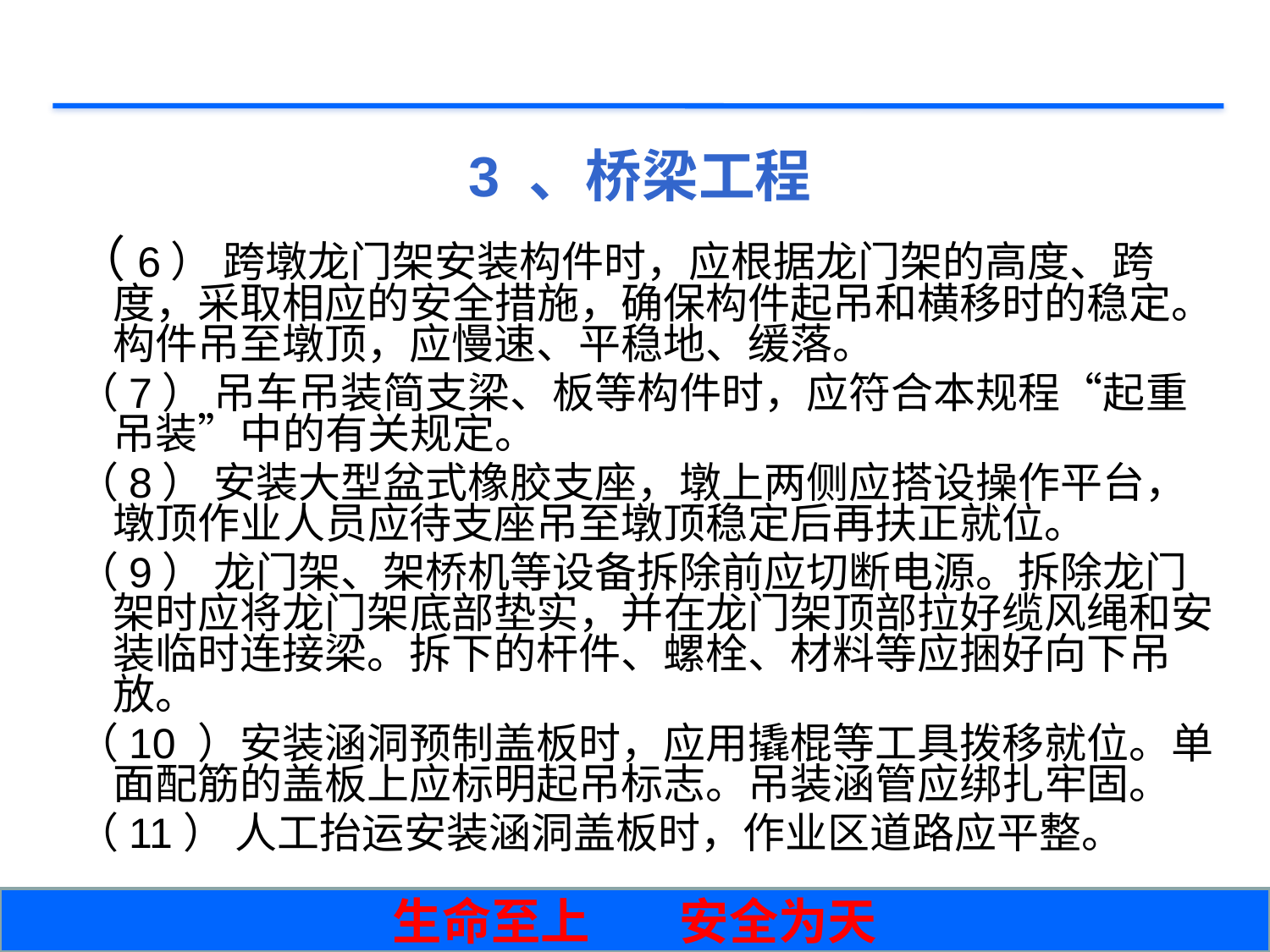

# 3 、桥梁工程
（6） 跨墩龙门架安装构件时，应根据龙门架的高度、跨度，采取相应的安全措施，确保构件起吊和横移时的稳定。构件吊至墩顶，应慢速、平稳地、缓落。
（7） 吊车吊装简支梁、板等构件时，应符合本规程“起重吊装”中的有关规定。
（8） 安装大型盆式橡胶支座，墩上两侧应搭设操作平台，墩顶作业人员应待支座吊至墩顶稳定后再扶正就位。
（9） 龙门架、架桥机等设备拆除前应切断电源。拆除龙门架时应将龙门架底部垫实，并在龙门架顶部拉好缆风绳和安装临时连接梁。拆下的杆件、螺栓、材料等应捆好向下吊放。
（10 ）安装涵洞预制盖板时，应用撬棍等工具拨移就位。单面配筋的盖板上应标明起吊标志。吊装涵管应绑扎牢固。
（11） 人工抬运安装涵洞盖板时，作业区道路应平整。